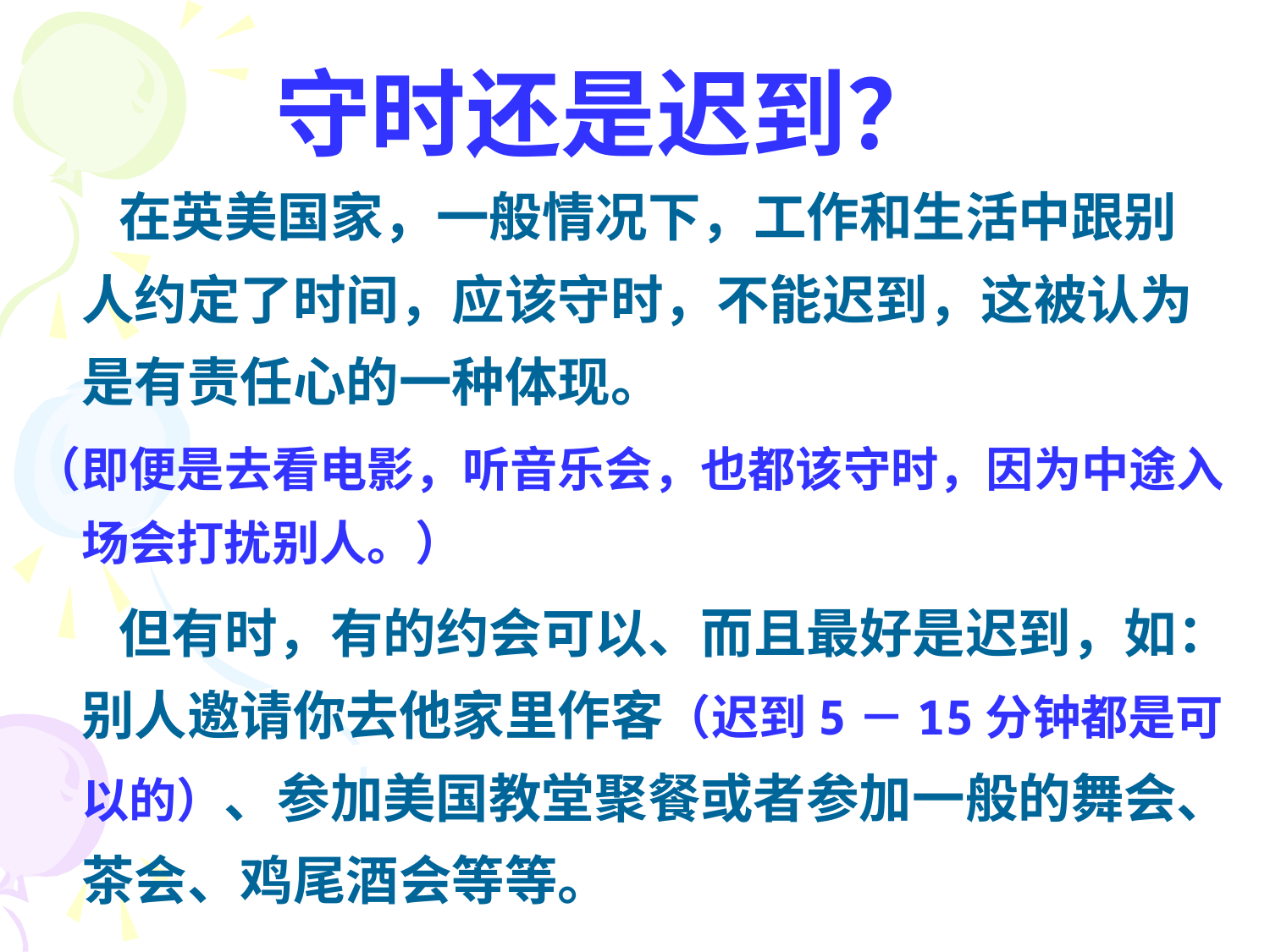

# 守时还是迟到？
      在英美国家，一般情况下，工作和生活中跟别人约定了时间，应该守时，不能迟到，这被认为是有责任心的一种体现。
（即便是去看电影，听音乐会，也都该守时，因为中途入场会打扰别人。）
      但有时，有的约会可以、而且最好是迟到，如：别人邀请你去他家里作客（迟到5－15分钟都是可以的）、参加美国教堂聚餐或者参加一般的舞会、茶会、鸡尾酒会等等。